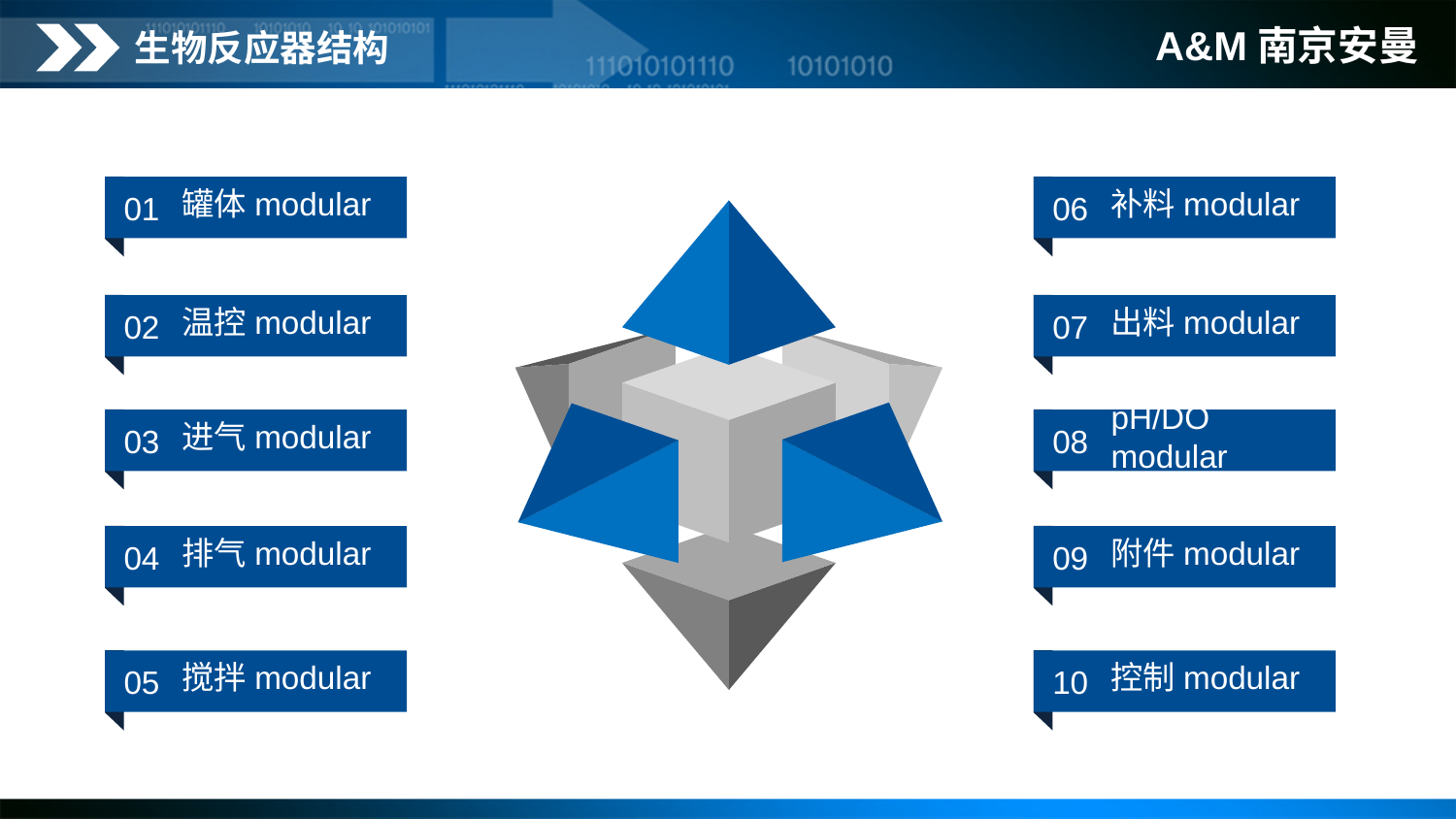

A&M南京安曼
生物反应器结构

罐体modular
01

补料modular
06

温控modular
02

出料modular
07

进气modular
03

pH/DO modular
08

排气modular
04

附件modular
09

搅拌modular
05

控制modular
10